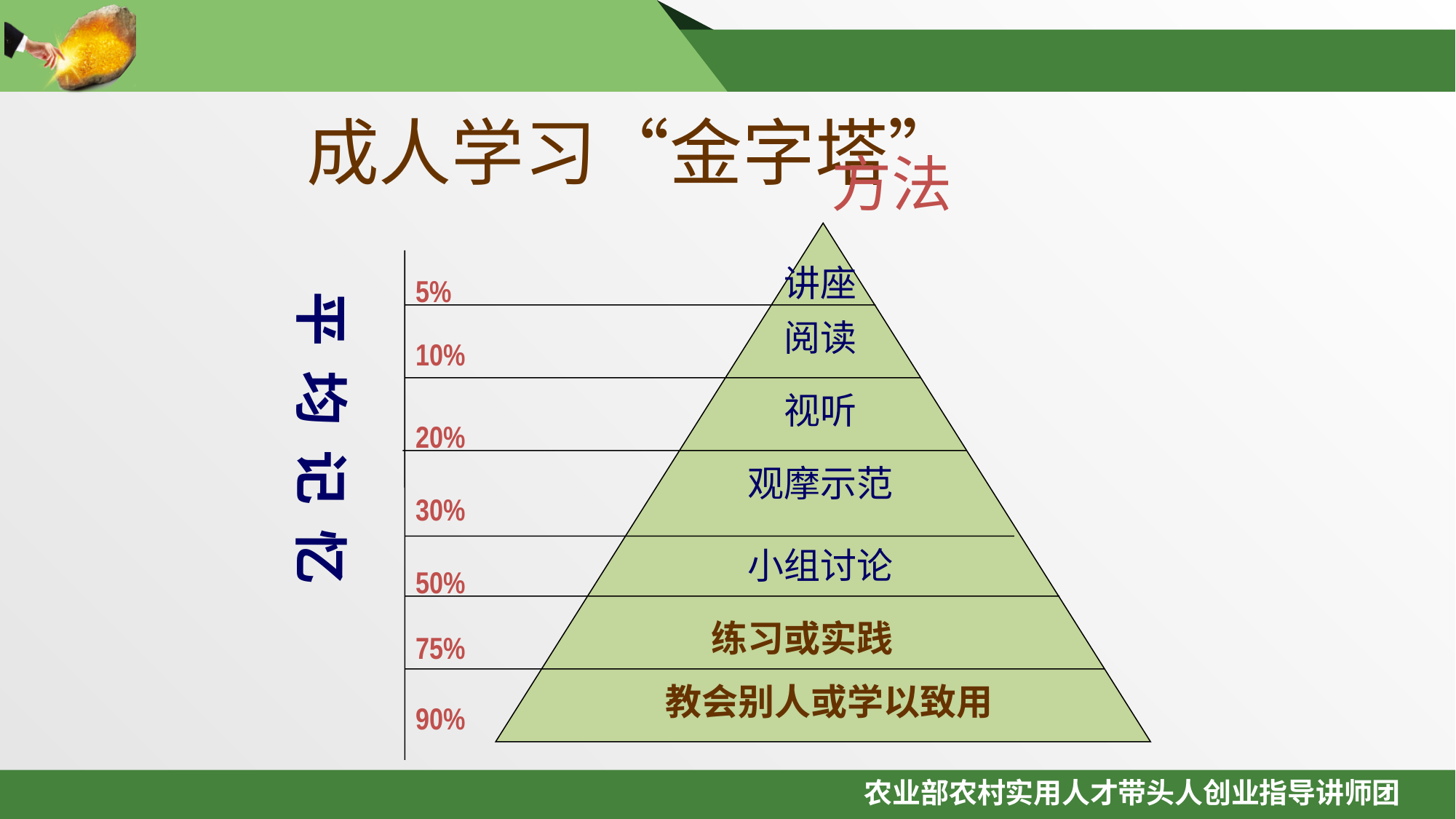

# 成人学习“金字塔”
                                       方法

平  均  记  忆
5%

10%

20%

30%

50%

75%

90%
讲座
阅读
视听
观摩示范
小组讨论
练习或实践
教会别人或学以致用